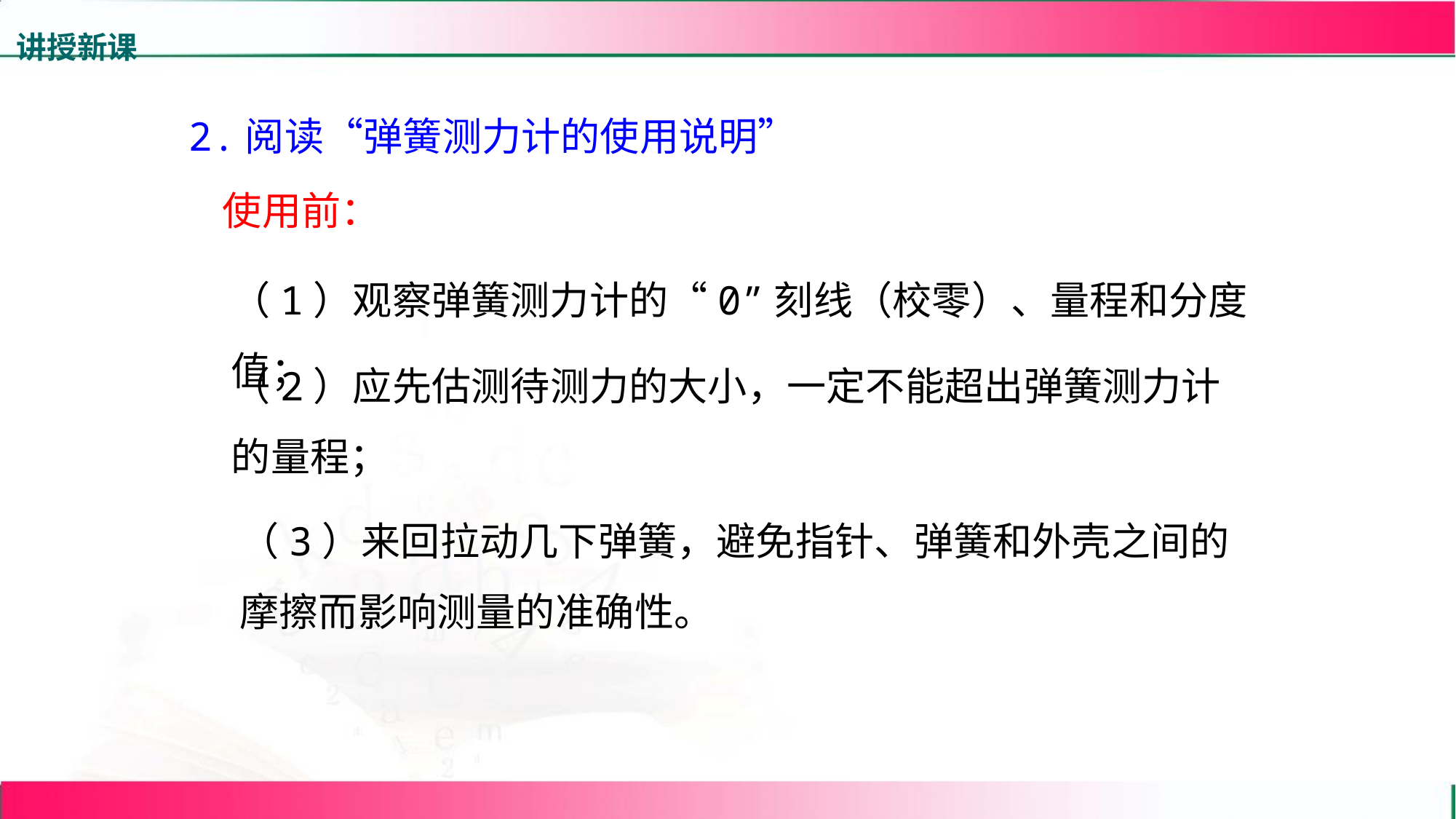

讲授新课
2.阅读“弹簧测力计的使用说明”
使用前：
（1）观察弹簧测力计的“0”刻线（校零）、量程和分度值；
（2）应先估测待测力的大小，一定不能超出弹簧测力计的量程；
（3）来回拉动几下弹簧，避免指针、弹簧和外壳之间的摩擦而影响测量的准确性。